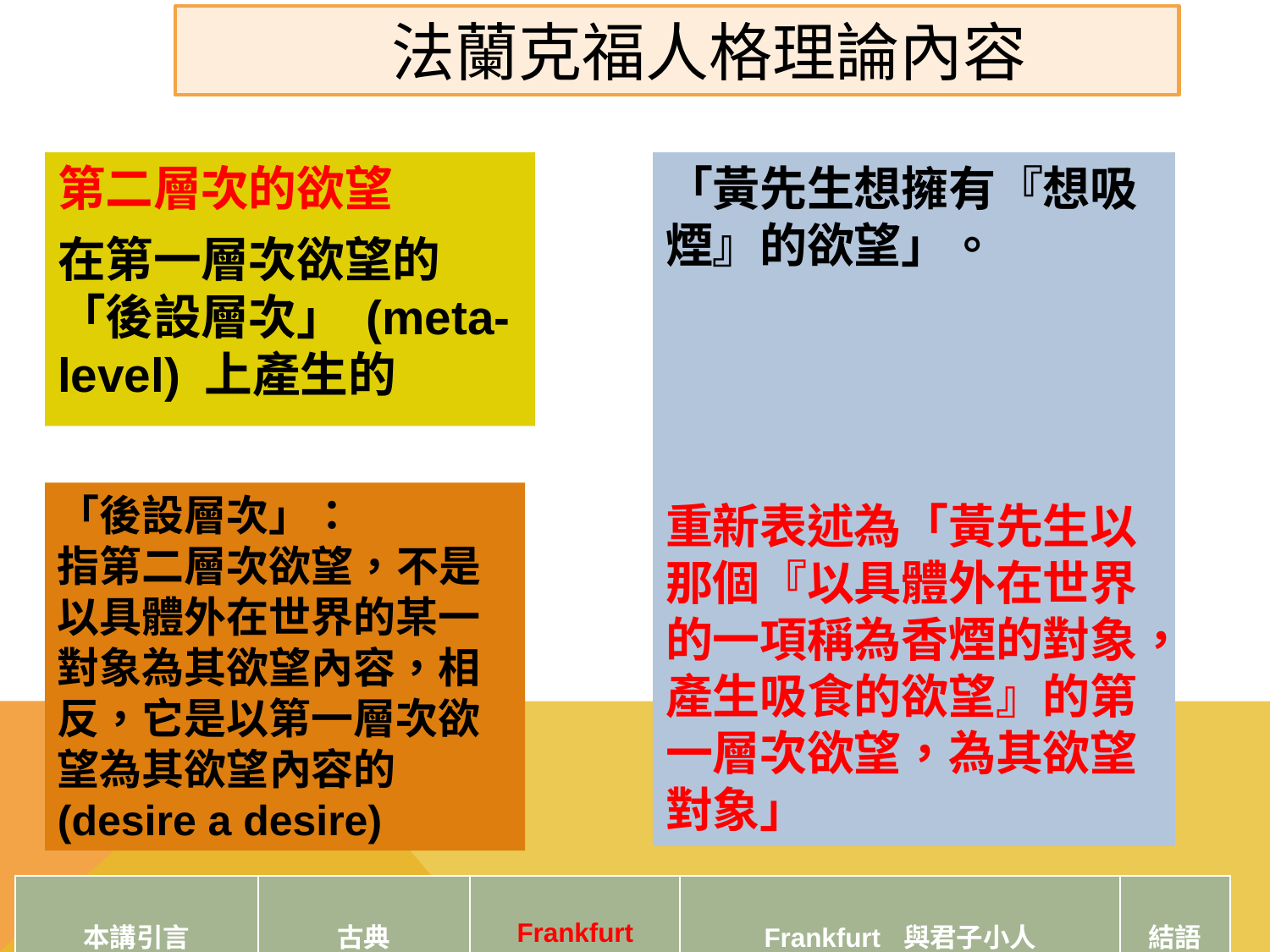

法蘭克福人格理論內容
第二層次的欲望
在第一層次欲望的「後設層次」 (meta-level) 上產生的
「黃先生想擁有『想吸煙』的欲望」。

重新表述為「黃先生以那個『以具體外在世界的一項稱為香煙的對象，產生吸食的欲望』的第一層次欲望，為其欲望對象」
「後設層次」：
指第二層次欲望，不是以具體外在世界的某一對象為其欲望內容，相反，它是以第一層次欲望為其欲望內容的
(desire a desire)
| 本講引言 | 古典 | Frankfurt | Frankfurt 與君子小人 | 結語 |
| --- | --- | --- | --- | --- |